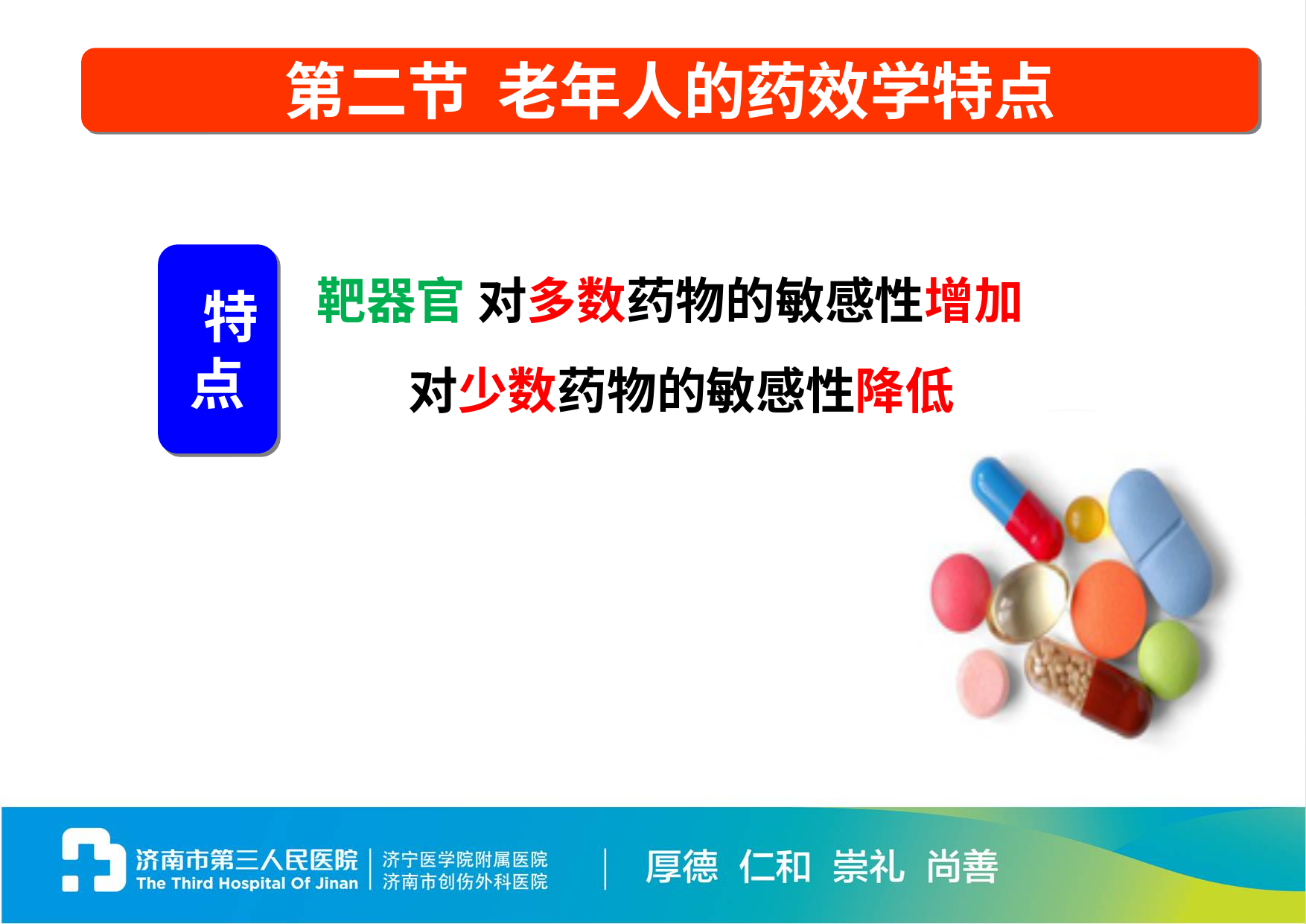

第二节  老年人的药效学特点
 特点
靶器官 对多数药物的敏感性增加
       对少数药物的敏感性降低